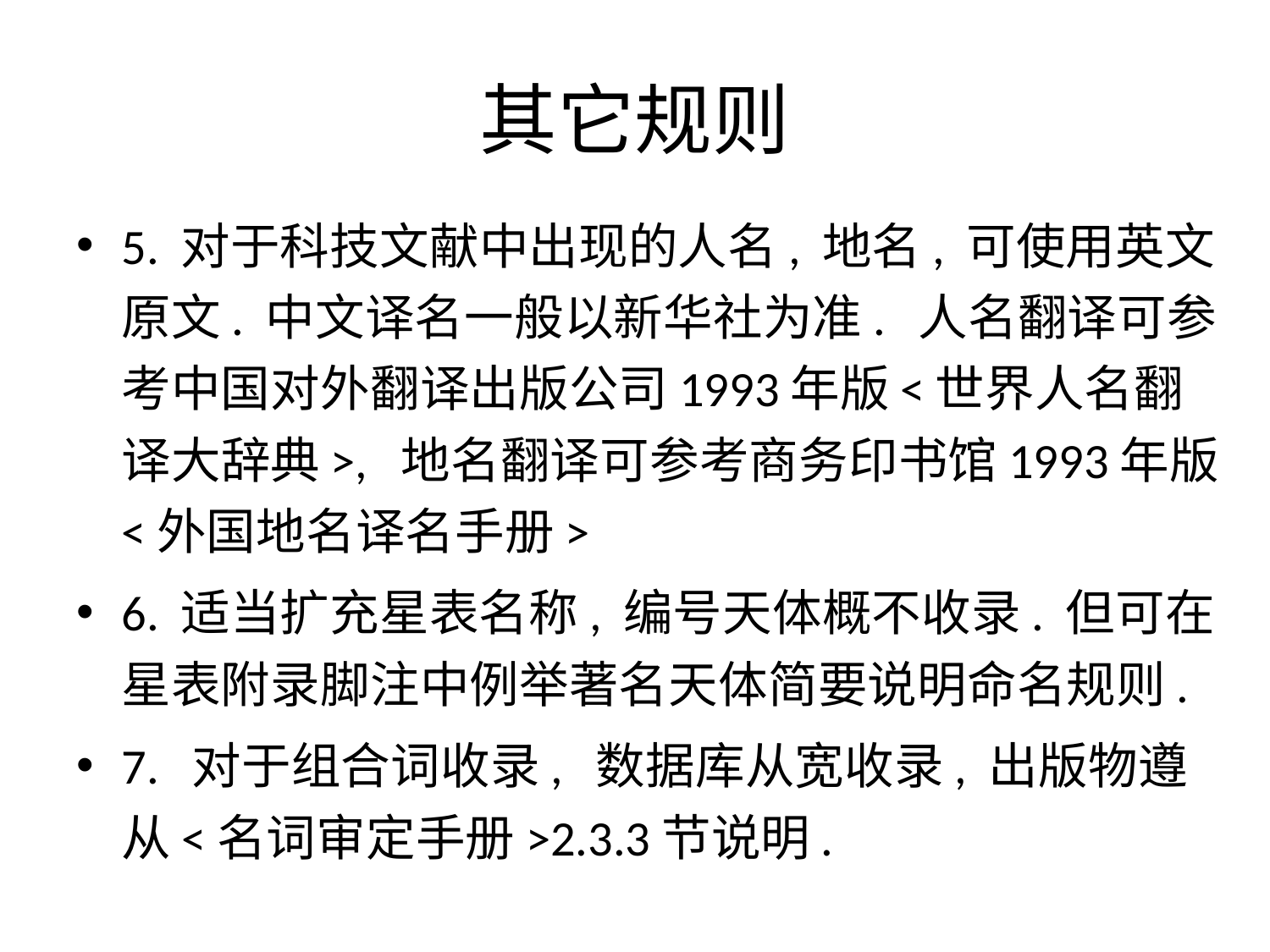

# 其它规则
5. 对于科技文献中出现的人名, 地名, 可使用英文原文. 中文译名一般以新华社为准.  人名翻译可参考中国对外翻译出版公司1993年版<世界人名翻译大辞典>,  地名翻译可参考商务印书馆1993年版<外国地名译名手册>
6. 适当扩充星表名称, 编号天体概不收录. 但可在星表附录脚注中例举著名天体简要说明命名规则.
7.  对于组合词收录,  数据库从宽收录, 出版物遵从<名词审定手册>2.3.3节说明.